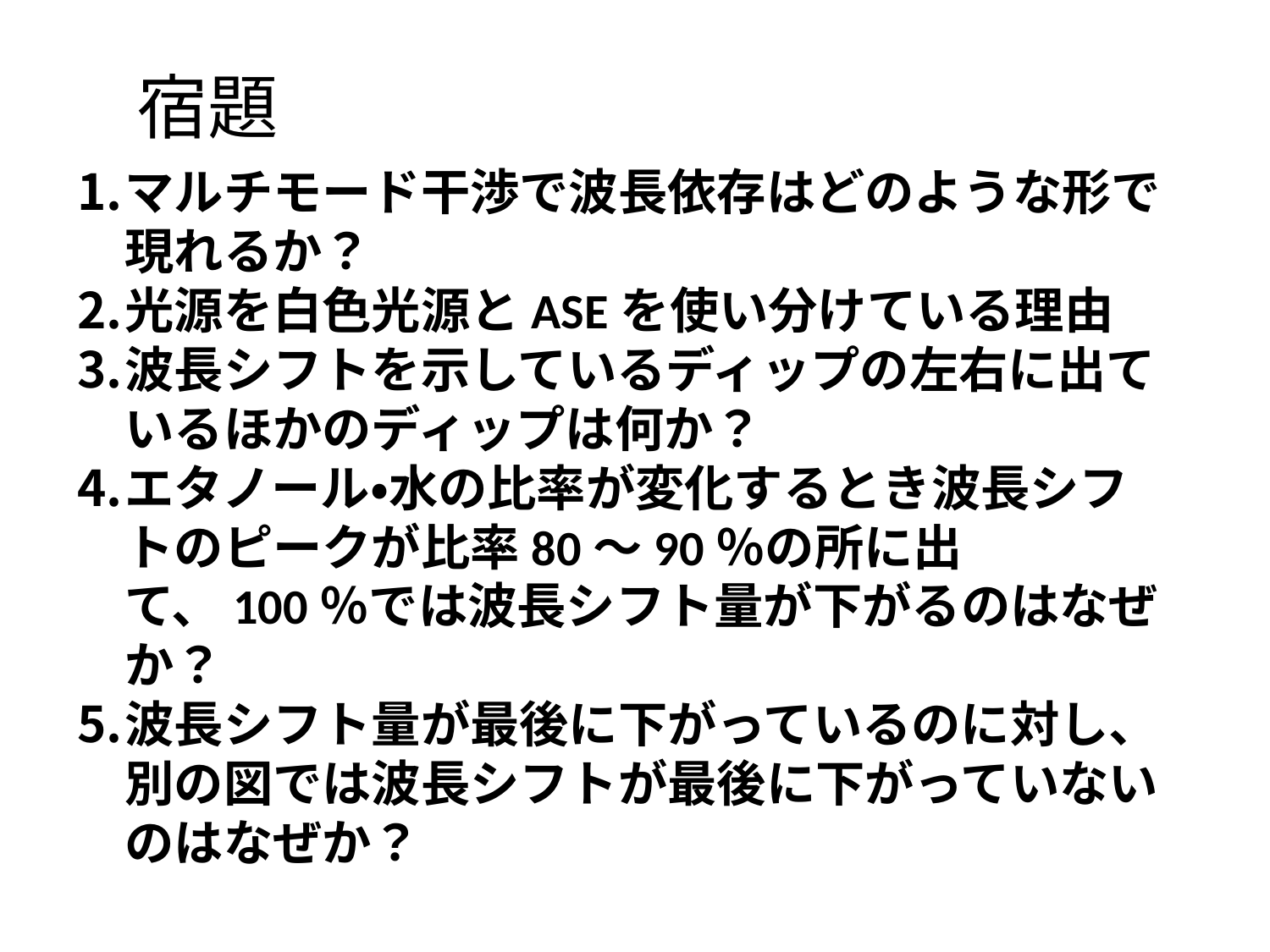

宿題
マルチモード干渉で波長依存はどのような形で現れるか？
光源を白色光源とASEを使い分けている理由
波長シフトを示しているディップの左右に出ているほかのディップは何か？
エタノール・水の比率が変化するとき波長シフトのピークが比率80～90％の所に出て、100％では波長シフト量が下がるのはなぜか？
波長シフト量が最後に下がっているのに対し、別の図では波長シフトが最後に下がっていないのはなぜか？